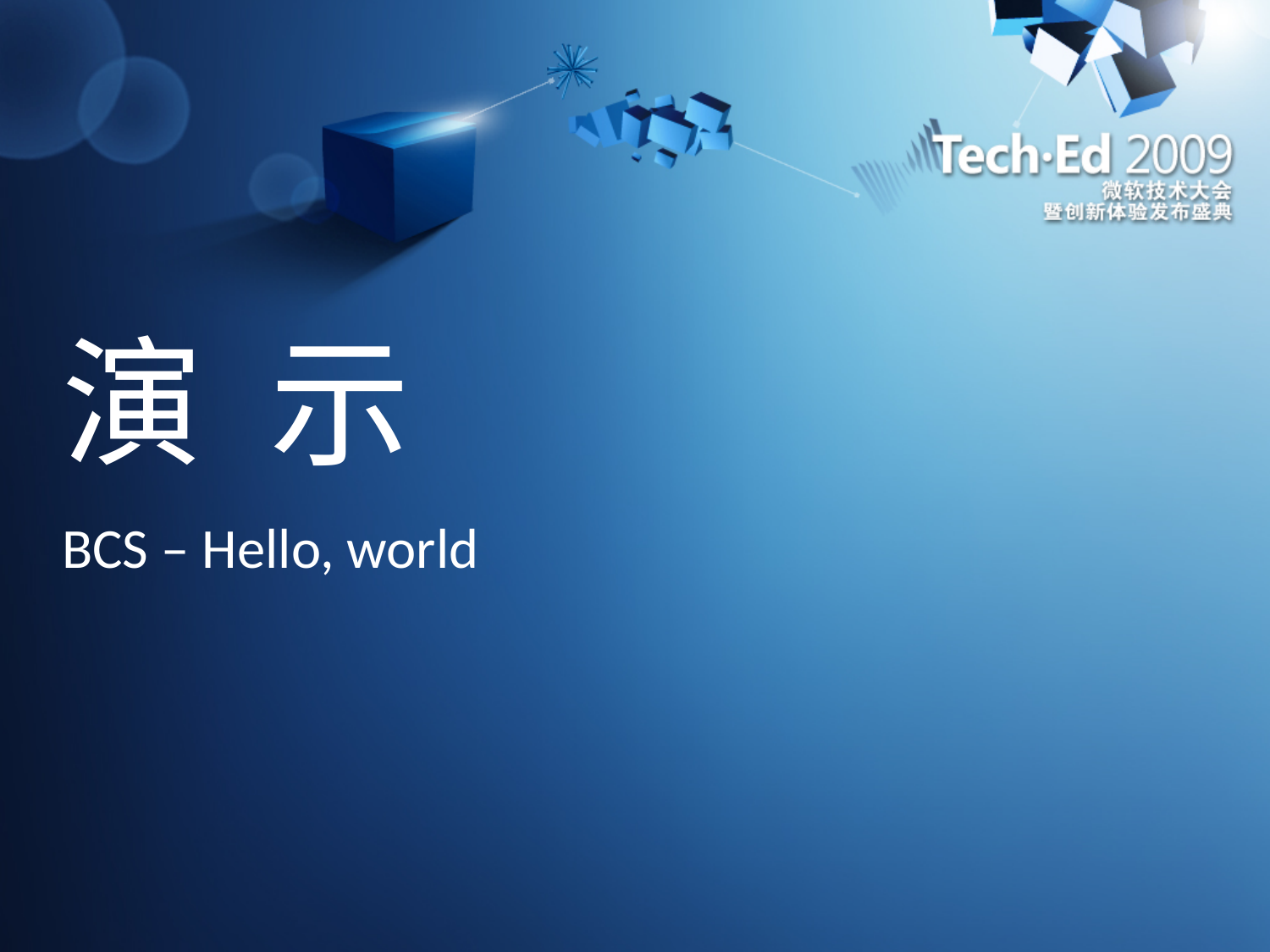

# 演 示
BCS – Hello, world